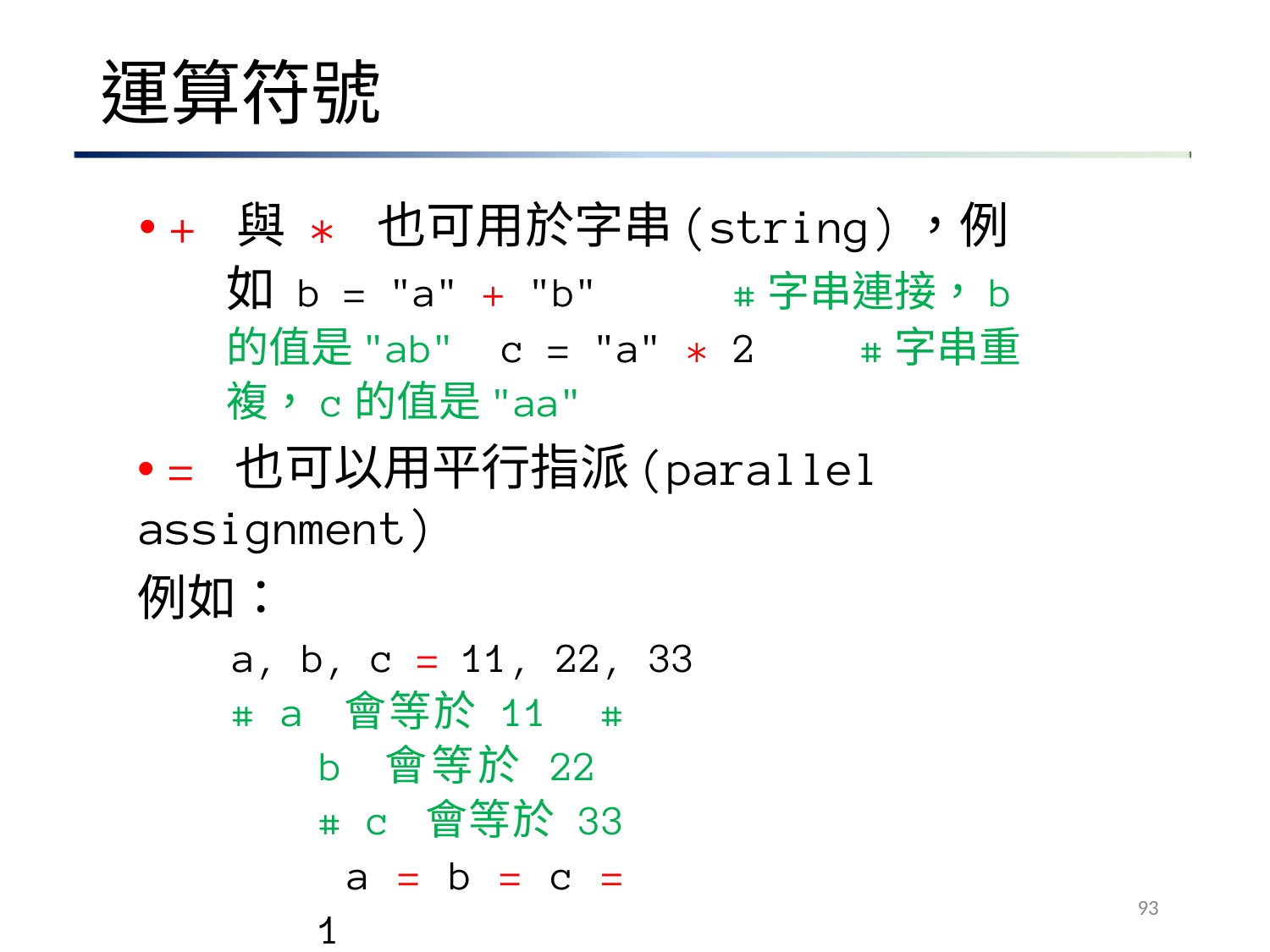

# 運算符號
• + 與 * 也可用於字串(string)，例如 b = "a" + "b"		#字串連接，b的值是"ab"  c = "a" * 2	#字串重複，c的值是"aa"
• = 也可以用平行指派(parallel assignment)
例如：
a, b, c = 11, 22, 33
# a 會等於 11  # b 會等於 22  # c 會等於 33  a = b = c = 1
# a、b、c都等於１
可適度的使用括符（）來區分優先順序。
93